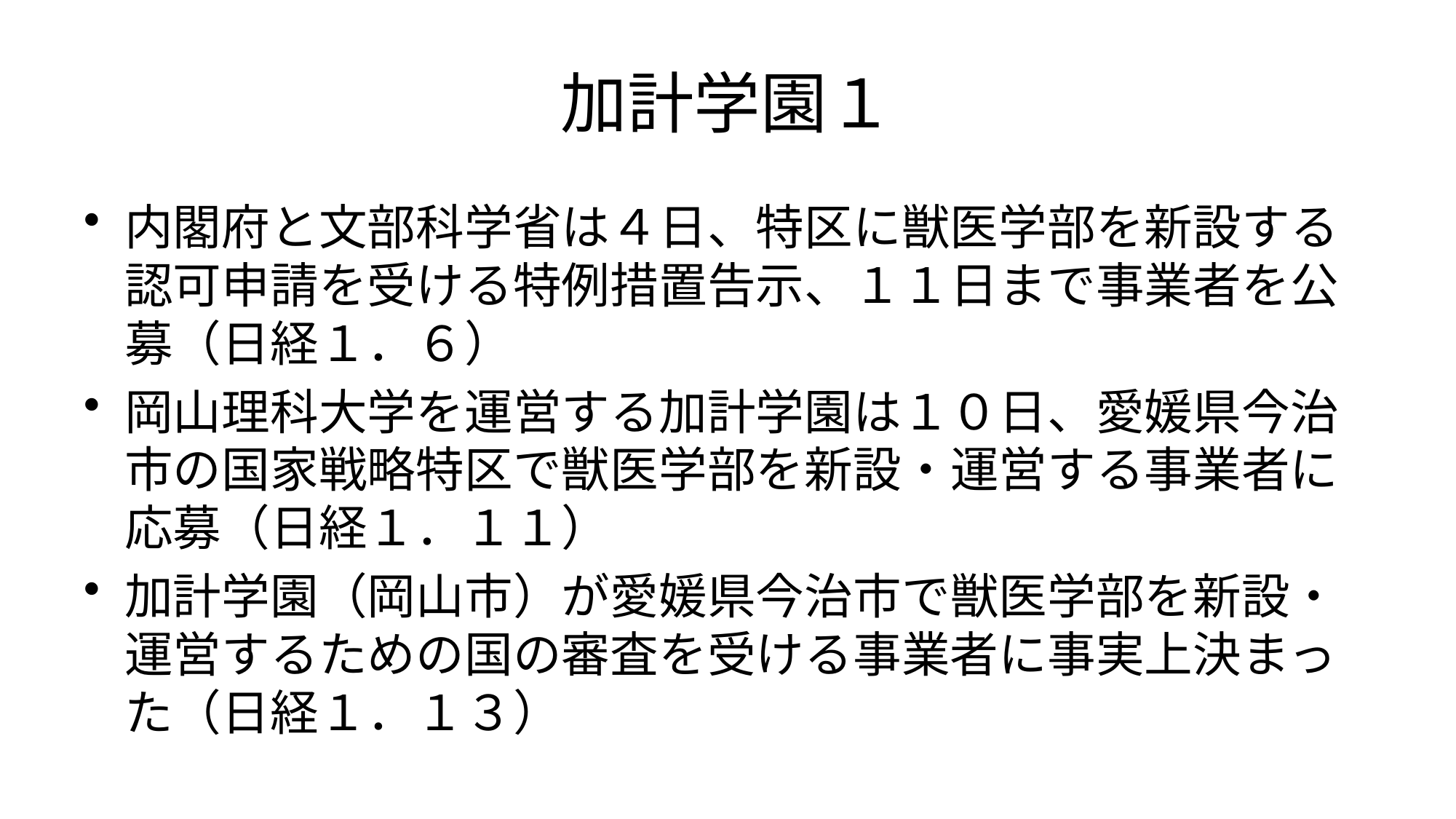

# 加計学園１
内閣府と文部科学省は４日、特区に獣医学部を新設する認可申請を受ける特例措置告示、１１日まで事業者を公募（日経１．６）
岡山理科大学を運営する加計学園は１０日、愛媛県今治市の国家戦略特区で獣医学部を新設・運営する事業者に応募（日経１．１１）
加計学園（岡山市）が愛媛県今治市で獣医学部を新設・運営するための国の審査を受ける事業者に事実上決まった（日経１．１３）